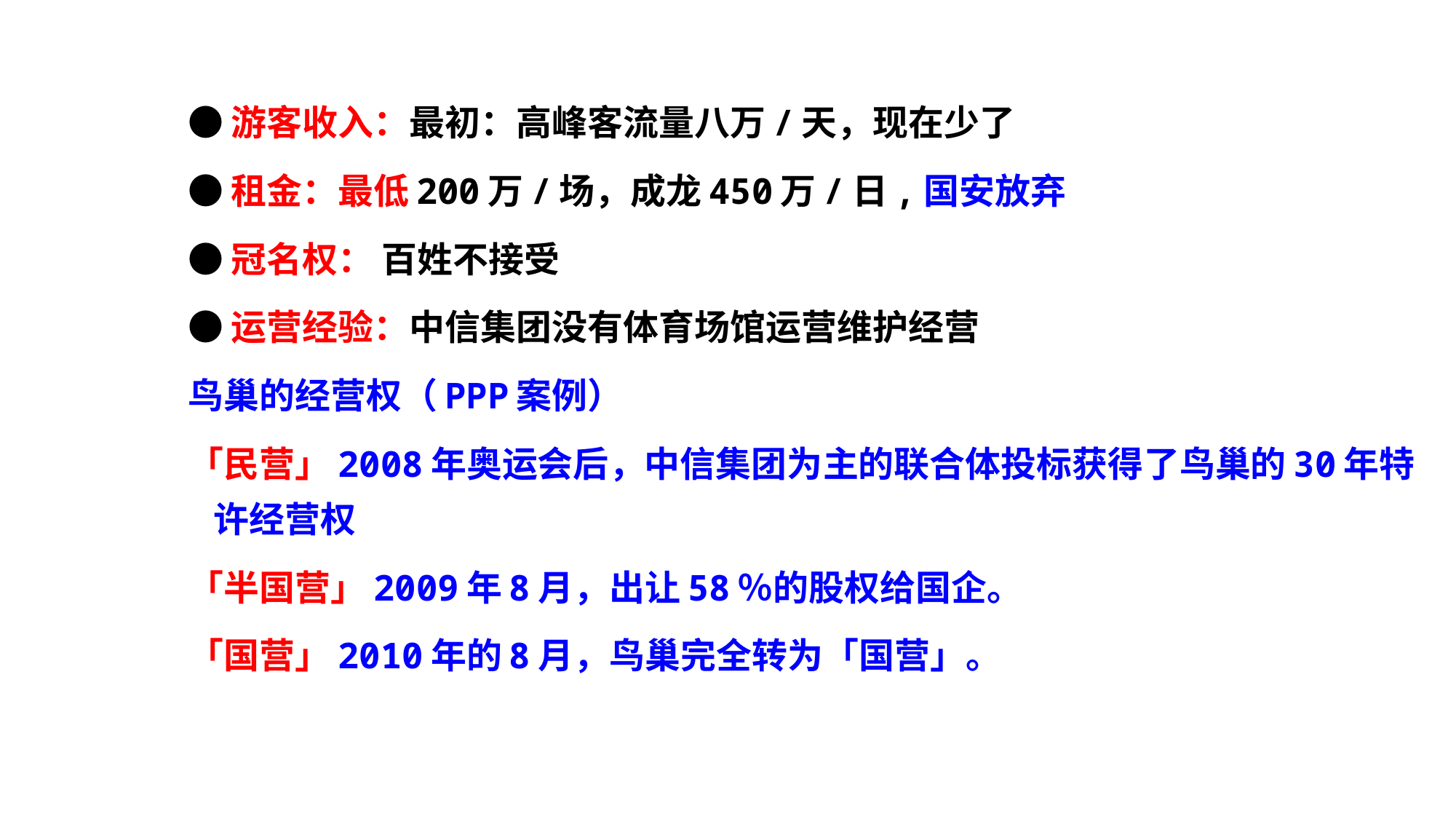

●游客收入：最初：高峰客流量八万/天，现在少了
●租金：最低200万/场，成龙450万/日,国安放弃
●冠名权： 百姓不接受
●运营经验：中信集团没有体育场馆运营维护经营
鸟巢的经营权（PPP案例）
「民营」2008年奥运会后，中信集团为主的联合体投标获得了鸟巢的30年特许经营权
「半国营」2009年8月，出让58％的股权给国企。
「国营」2010年的8月，鸟巢完全转为「国营」。